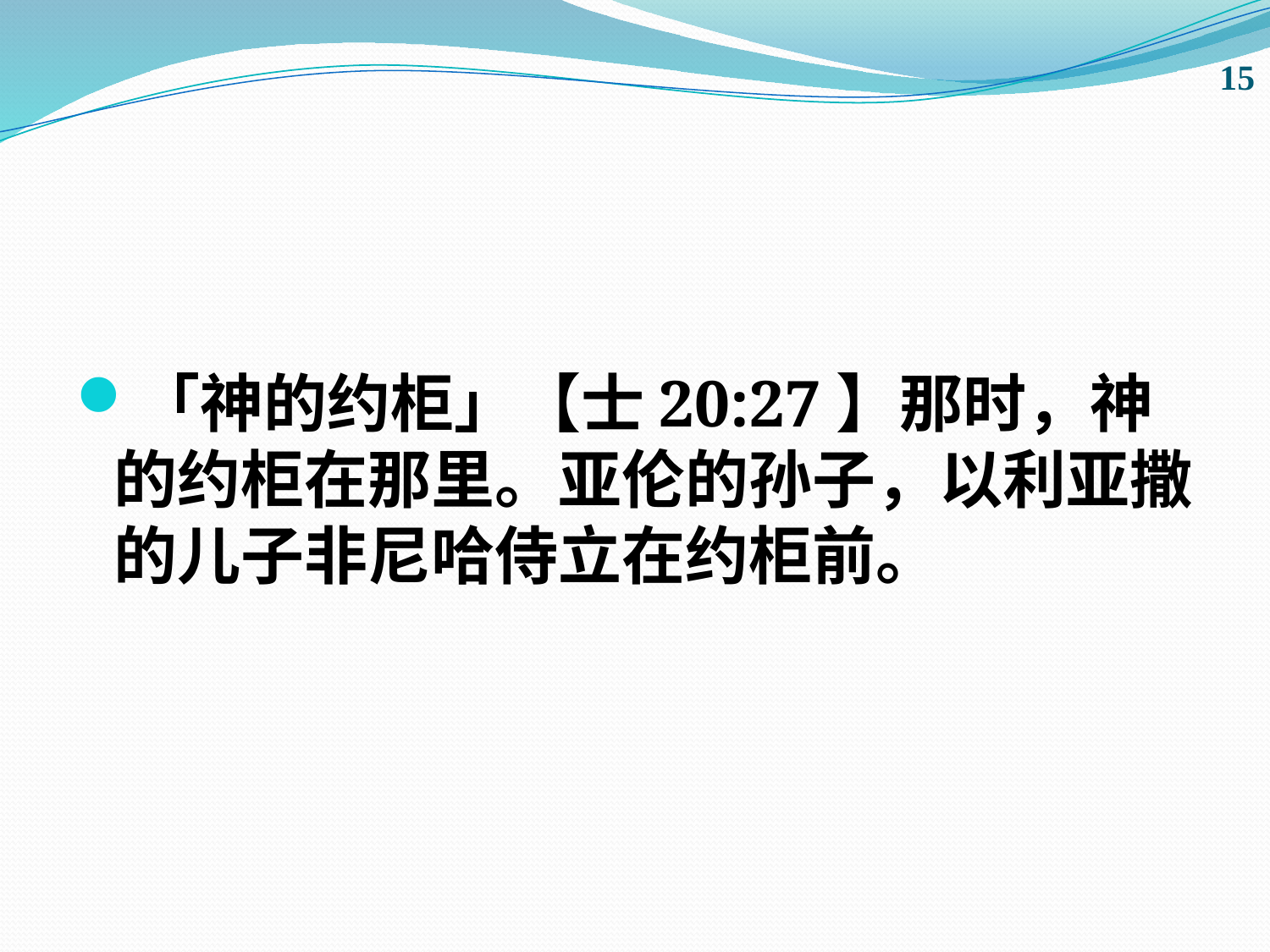

15
#

「神的约柜」【士20:27】那时，神的约柜在那里。亚伦的孙子，以利亚撒的儿子非尼哈侍立在约柜前。